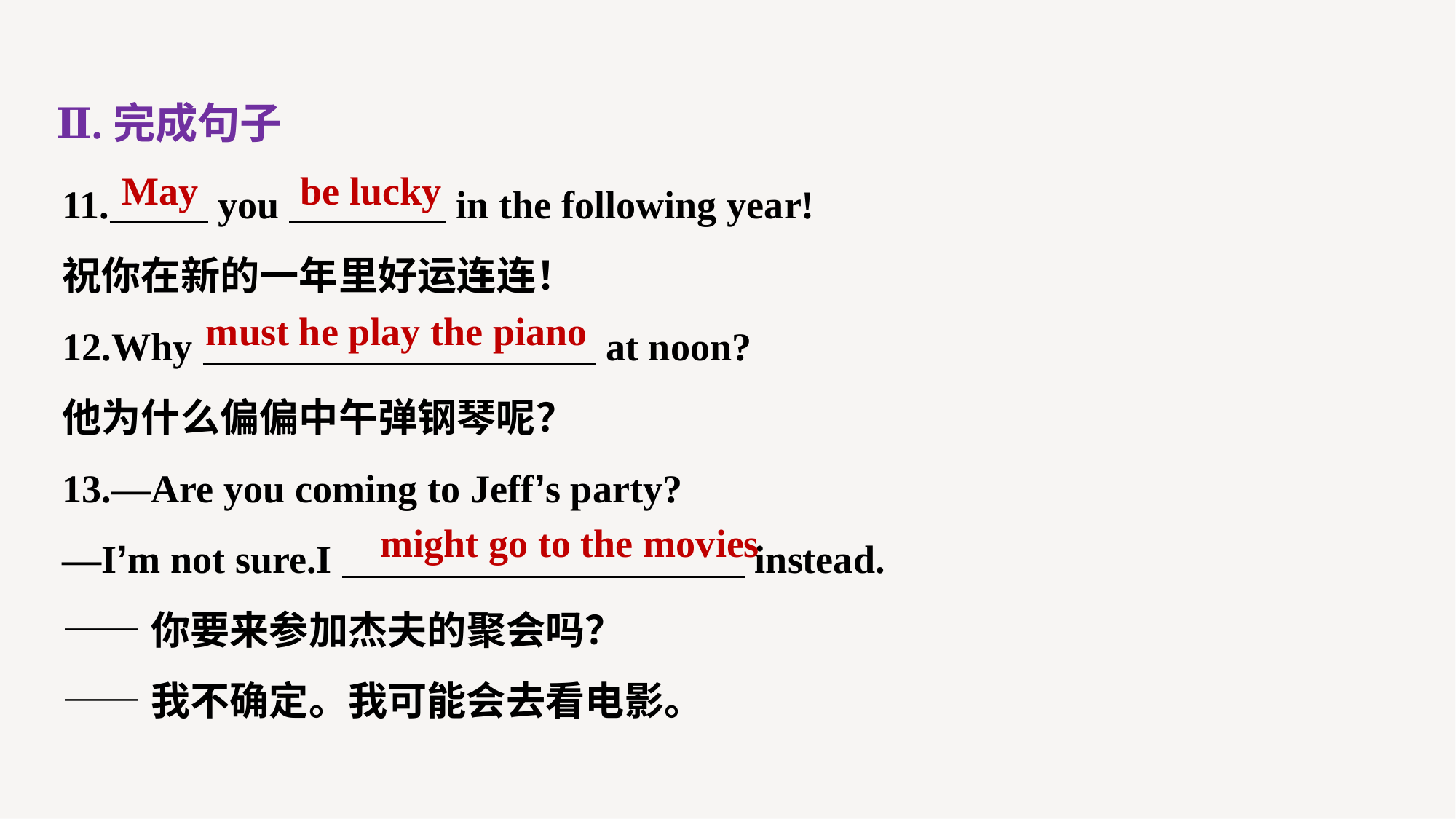

Ⅱ.完成句子
11.           you                  in the following year!
祝你在新的一年里好运连连！
12.Why                                          at noon?
他为什么偏偏中午弹钢琴呢？
13.—Are you coming to Jeff’s party?
—I’m not sure.I                                           instead.
——你要来参加杰夫的聚会吗？
——我不确定。我可能会去看电影。
May
be lucky
must he play the piano
might go to the movies